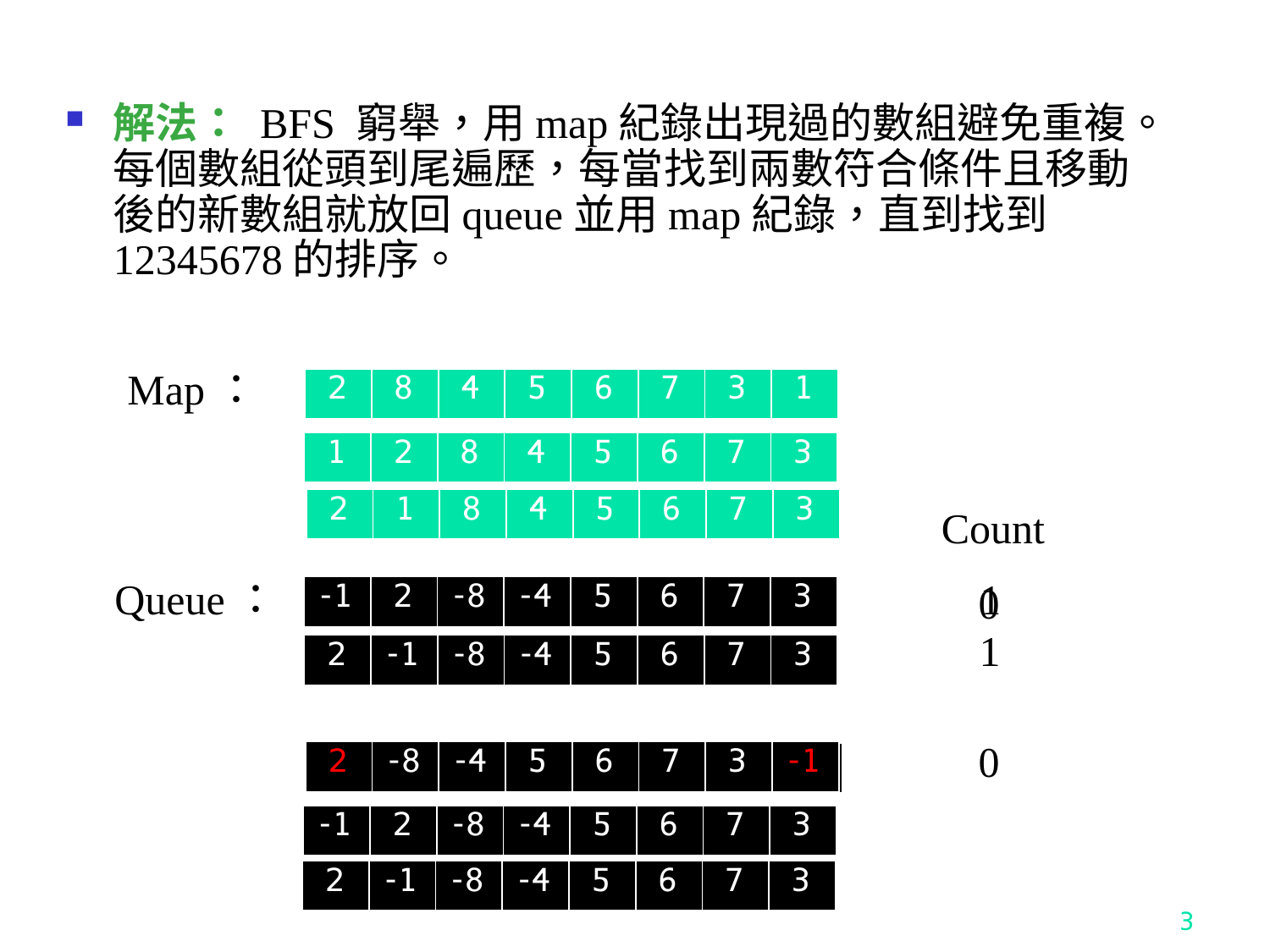

解法： BFS 窮舉，用map紀錄出現過的數組避免重複。每個數組從頭到尾遍歷，每當找到兩數符合條件且移動後的新數組就放回queue並用map紀錄，直到找到12345678的排序。
Map：
| 2 | 8 | 4 | 5 | 6 | 7 | 3 | 1 |
| --- | --- | --- | --- | --- | --- | --- | --- |
| 1 | 2 | 8 | 4 | 5 | 6 | 7 | 3 |
| --- | --- | --- | --- | --- | --- | --- | --- |
| 2 | 1 | 8 | 4 | 5 | 6 | 7 | 3 |
| --- | --- | --- | --- | --- | --- | --- | --- |
Count
1
Queue：
0
| -1 | 2 | -8 | -4 | 5 | 6 | 7 | 3 |
| --- | --- | --- | --- | --- | --- | --- | --- |
| 2 | -8 | -4 | 5 | 6 | 7 | 3 | -1 |
| --- | --- | --- | --- | --- | --- | --- | --- |
1
| 2 | -1 | -8 | -4 | 5 | 6 | 7 | 3 |
| --- | --- | --- | --- | --- | --- | --- | --- |
0
| 2 | -8 | -4 | 5 | 6 | 7 | 3 | -1 |
| --- | --- | --- | --- | --- | --- | --- | --- |
| 2 | -8 | -4 | 5 | 6 | 7 | 3 | -1 |
| --- | --- | --- | --- | --- | --- | --- | --- |
| 2 | -8 | -4 | 5 | 6 | 7 | 3 | -1 |
| --- | --- | --- | --- | --- | --- | --- | --- |
| 2 | -8 | -4 | 5 | 6 | 7 | 3 | -1 |
| --- | --- | --- | --- | --- | --- | --- | --- |
| 2 | -8 | -4 | 5 | 6 | 7 | 3 | -1 |
| --- | --- | --- | --- | --- | --- | --- | --- |
| -1 | 2 | -8 | -4 | 5 | 6 | 7 | 3 |
| --- | --- | --- | --- | --- | --- | --- | --- |
| 2 | -1 | -8 | -4 | 5 | 6 | 7 | 3 |
| --- | --- | --- | --- | --- | --- | --- | --- |
3